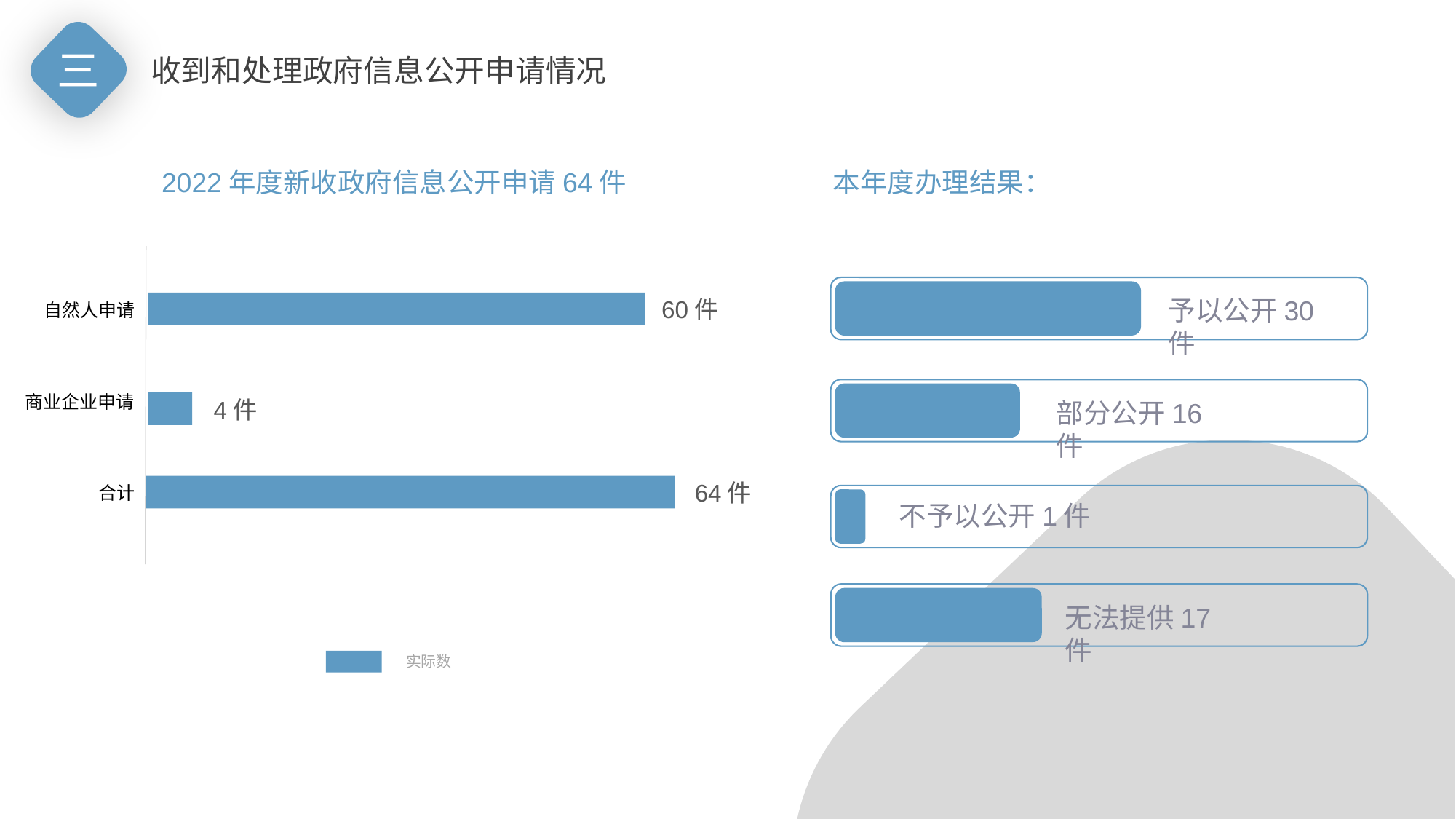

三
收到和处理政府信息公开申请情况
2022年度新收政府信息公开申请64件
本年度办理结果：
60件

自然人申请
商业企业申请
4件

64件

合计
实际数

予以公开30件

部分公开16件

不予以公开1件

无法提供17件